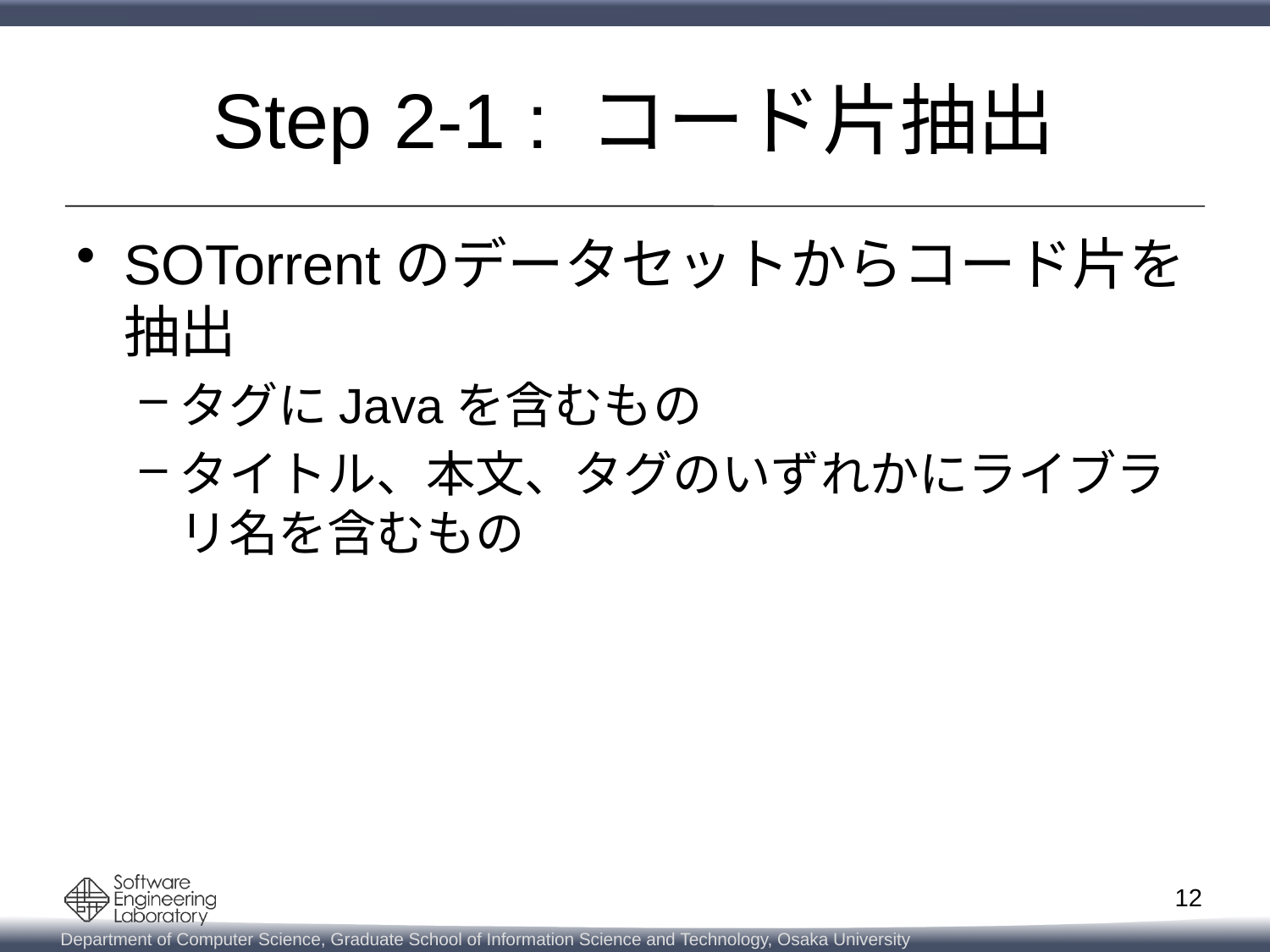

# Step 2-1 : コード片抽出
SOTorrentのデータセットからコード片を抽出
タグにJavaを含むもの
タイトル、本文、タグのいずれかにライブラリ名を含むもの
12